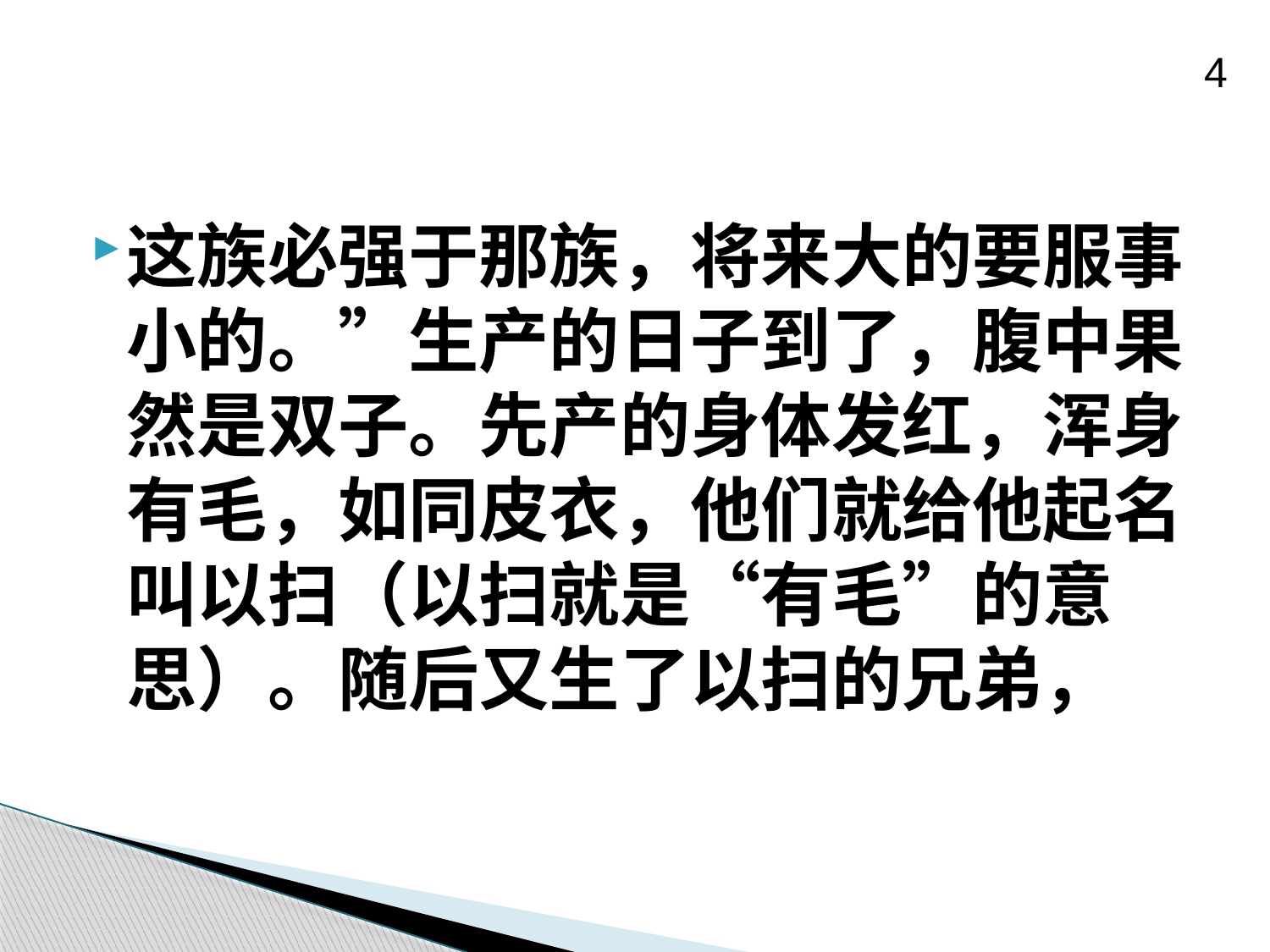

4
#
这族必强于那族，将来大的要服事小的。”生产的日子到了，腹中果然是双子。先产的身体发红，浑身有毛，如同皮衣，他们就给他起名叫以扫（以扫就是“有毛”的意思）。随后又生了以扫的兄弟，